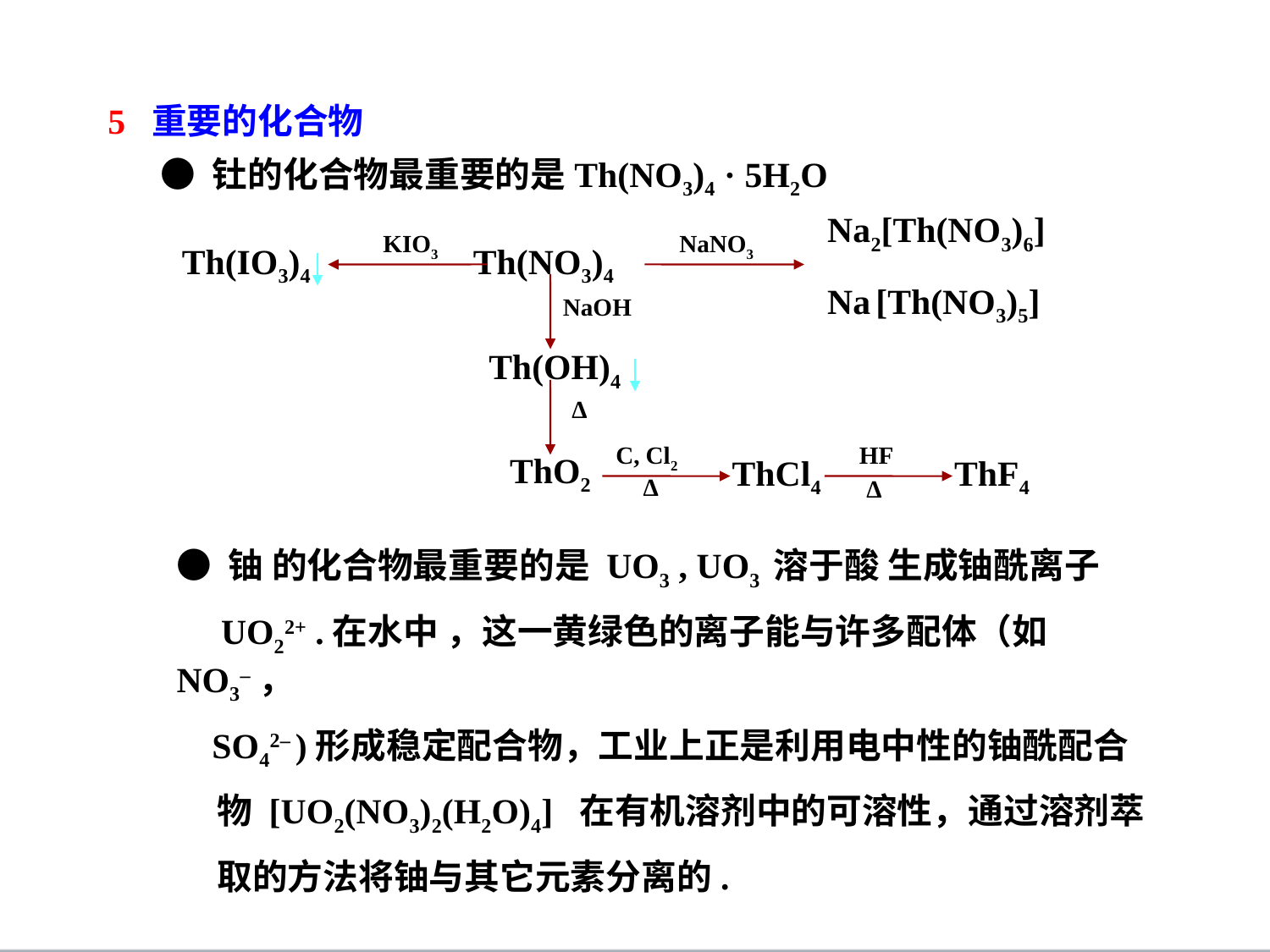

5  重要的化合物
● 钍的化合物最重要的是Th(NO3)4 · 5H2O
Na2[Th(NO3)6]
KIO3
NaNO3
Th(IO3)4                                Th(NO3)4

Na [Th(NO3)5]

NaOH
Th(OH)4

Δ
C, Cl2
HF
ThO2
ThCl4
ThF4
 Δ
Δ

● 铀 的化合物最重要的是 UO3 , UO3 溶于酸 生成铀酰离子
     UO22+ .在水中 ，这一黄绿色的离子能与许多配体（如 NO3–，
       SO42– )形成稳定配合物，工业上正是利用电中性的铀酰配合
    物 [UO2(NO3)2(H2O)4]  在有机溶剂中的可溶性，通过溶剂萃
    取的方法将铀与其它元素分离的.